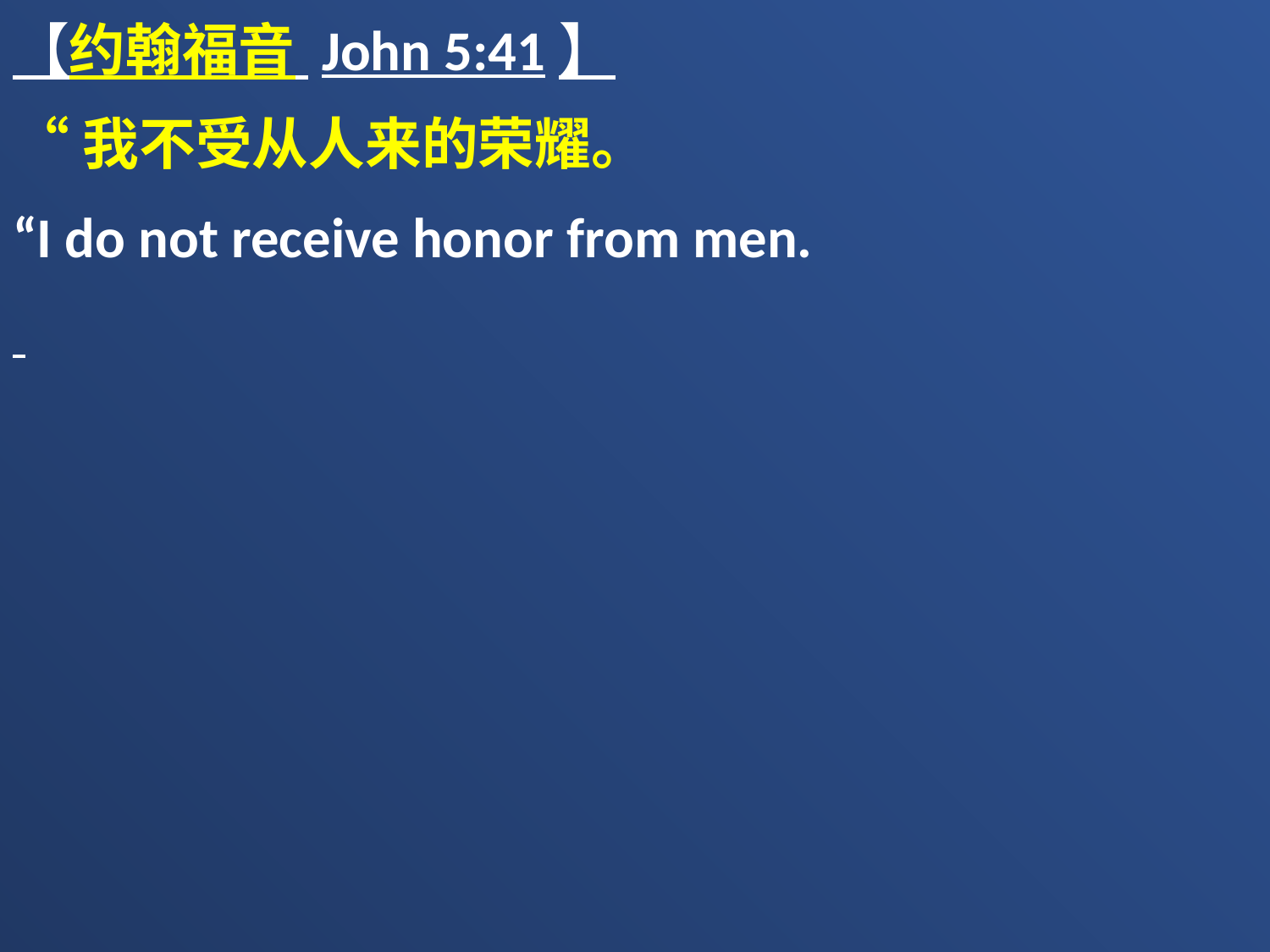

【约翰福音 John 5:41】
“我不受从人来的荣耀。
“I do not receive honor from men.